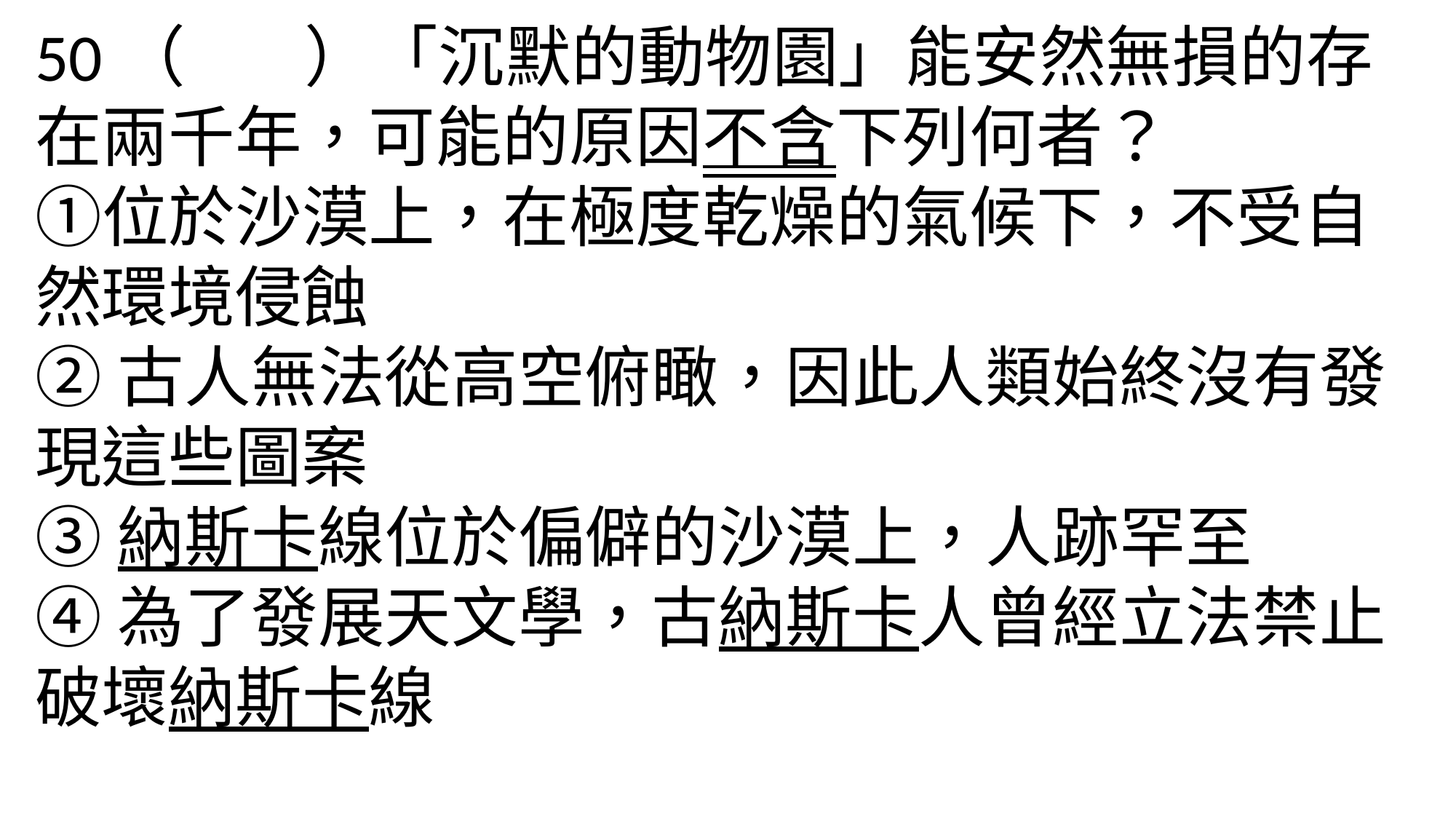

50（        ）「沉默的動物園」能安然無損的存在兩千年，可能的原因不含下列何者？　
①位於沙漠上，在極度乾燥的氣候下，不受自然環境侵蝕
②古人無法從高空俯瞰，因此人類始終沒有發現這些圖案
③納斯卡線位於偏僻的沙漠上，人跡罕至
④為了發展天文學，古納斯卡人曾經立法禁止破壞納斯卡線